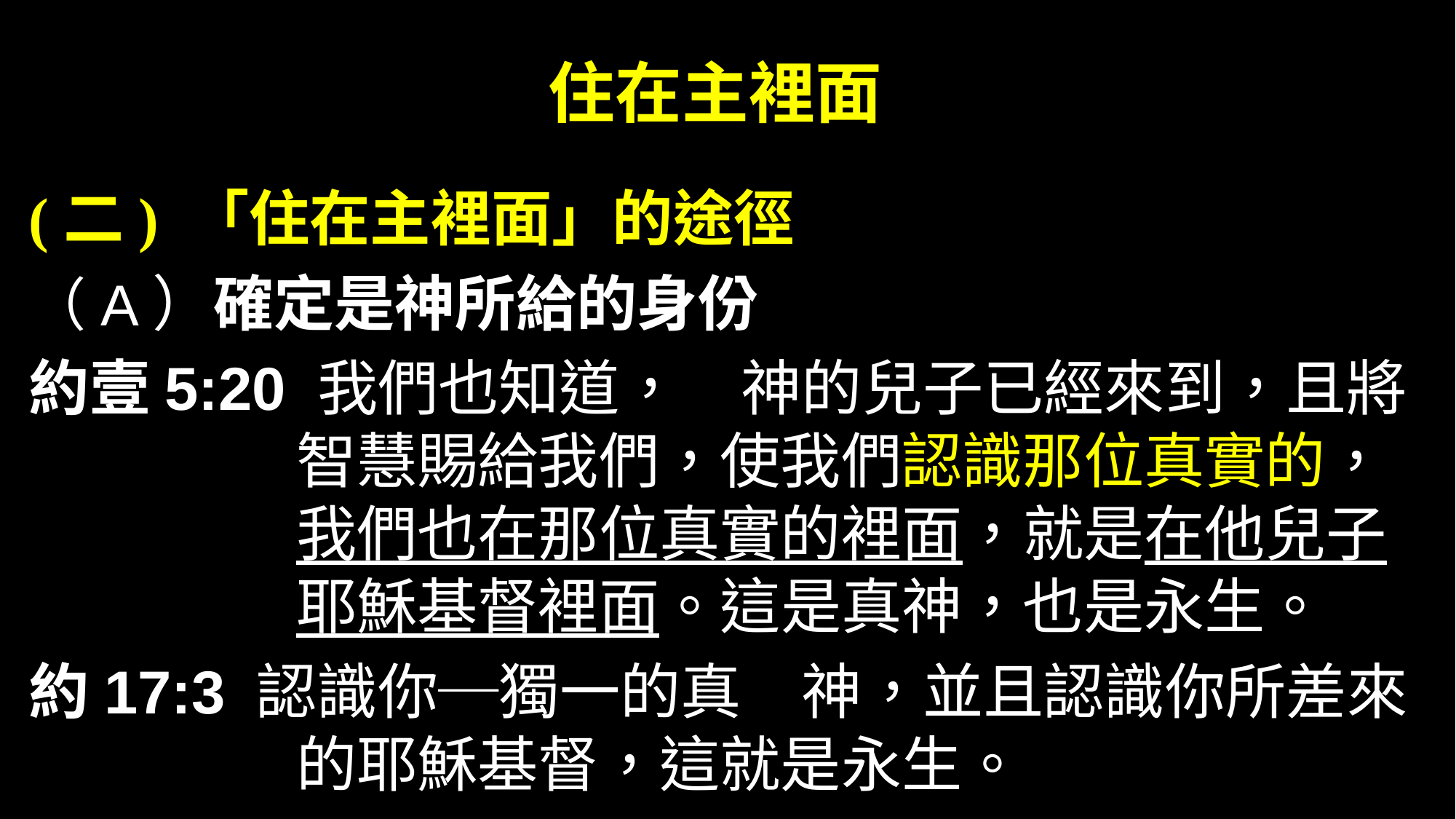

# 住在主裡面
(二) 「住在主裡面」的途徑
（A）確定是神所給的身份
約壹5:20 我們也知道，　神的兒子已經來到，且將智慧賜給我們，使我們認識那位真實的，我們也在那位真實的裡面，就是在他兒子耶穌基督裡面。這是真神，也是永生。
約17:3 認識你─獨一的真　神，並且認識你所差來的耶穌基督，這就是永生。